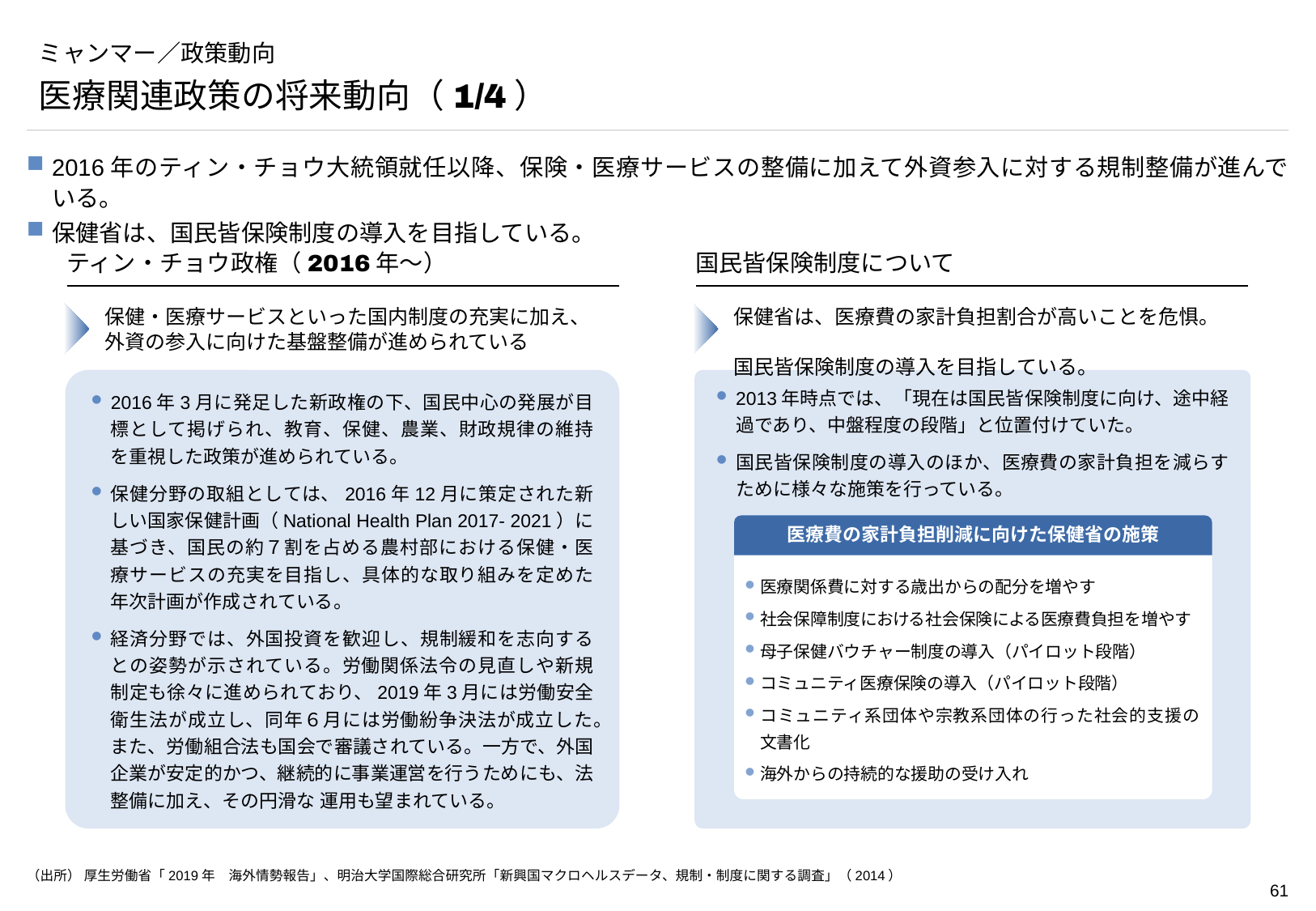

# ミャンマー／政策動向
医療関連政策の将来動向（1/4）
2016年のティン・チョウ大統領就任以降、保険・医療サービスの整備に加えて外資参入に対する規制整備が進んでいる。
保健省は、国民皆保険制度の導入を目指している。
ティン・チョウ政権（2016年～）
国民皆保険制度について
保健・医療サービスといった国内制度の充実に加え、外資の参入に向けた基盤整備が進められている
保健省は、医療費の家計負担割合が高いことを危惧。
国民皆保険制度の導入を目指している。

2016年3月に発足した新政権の下、国民中心の発展が目標として掲げられ、教育、保健、農業、財政規律の維持を重視した政策が進められている。
保健分野の取組としては、2016年12月に策定された新しい国家保健計画（National Health Plan 2017- 2021）に基づき、国民の約７割を占める農村部における保健・医療サービスの充実を目指し、具体的な取り組みを定めた年次計画が作成されている。
経済分野では、外国投資を歓迎し、規制緩和を志向するとの姿勢が示されている。労働関係法令の見直しや新規制定も徐々に進められており、2019年3月には労働安全衛生法が成立し、同年６月には労働紛争決法が成立した。また、労働組合法も国会で審議されている。一方で、外国企業が安定的かつ、継続的に事業運営を行うためにも、法整備に加え、その円滑な 運用も望まれている。
2013年時点では、「現在は国民皆保険制度に向け、途中経過であり、中盤程度の段階」と位置付けていた。
国民皆保険制度の導入のほか、医療費の家計負担を減らすために様々な施策を行っている。
医療費の家計負担削減に向けた保健省の施策
医療関係費に対する歳出からの配分を増やす
社会保障制度における社会保険による医療費負担を増やす
母子保健バウチャー制度の導入（パイロット段階）
コミュニティ医療保険の導入（パイロット段階）
コミュニティ系団体や宗教系団体の行った社会的支援の
文書化
海外からの持続的な援助の受け入れ

（出所） 厚生労働省「2019年　海外情勢報告」、明治大学国際総合研究所「新興国マクロヘルスデータ、規制・制度に関する調査」（2014）